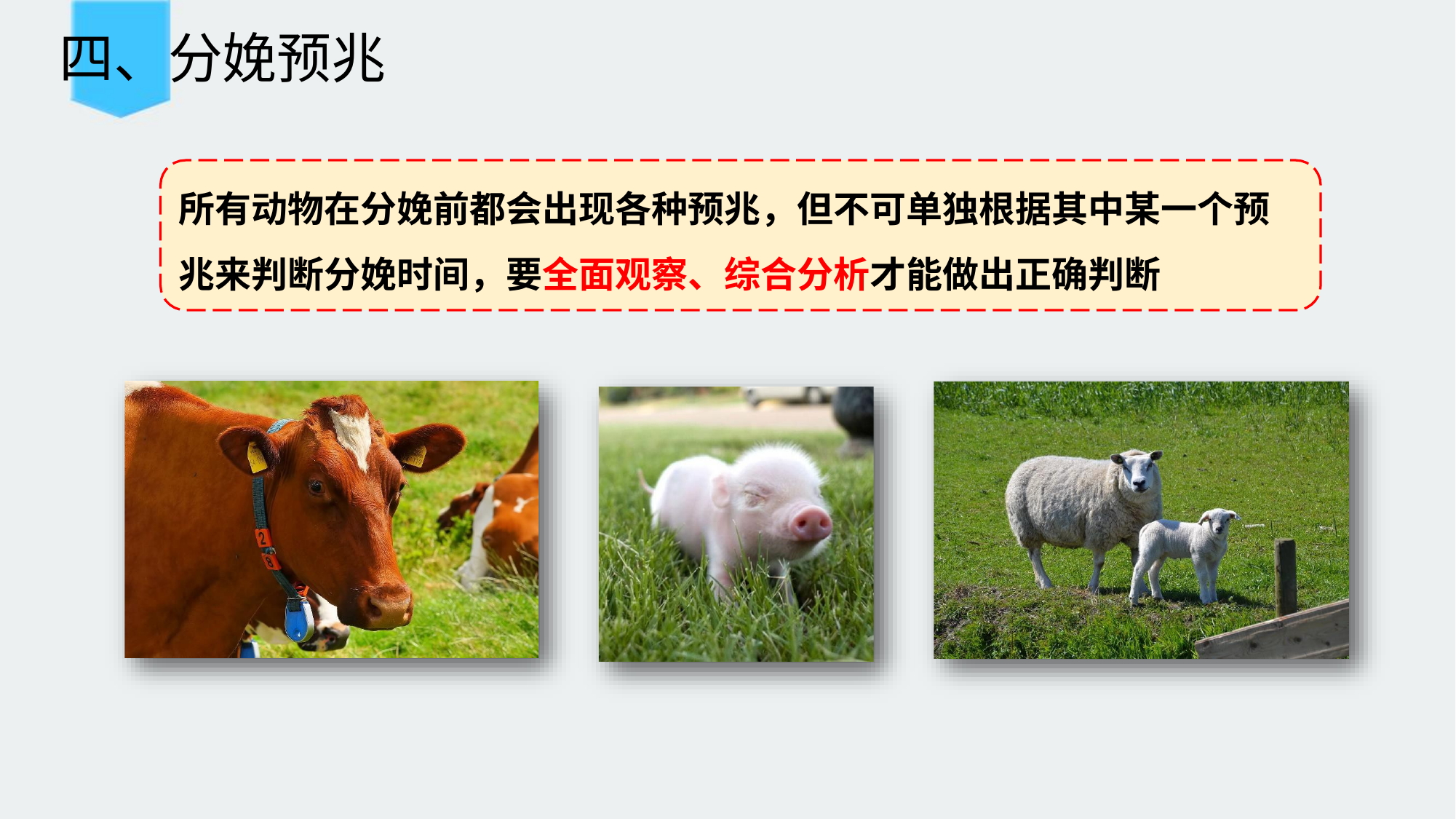

# 四、分娩预兆

所有动物在分娩前都会出现各种预兆，但不可单独根据其中某一个预 兆来判断分娩时间，要全面观察、综合分析才能做出正确判断